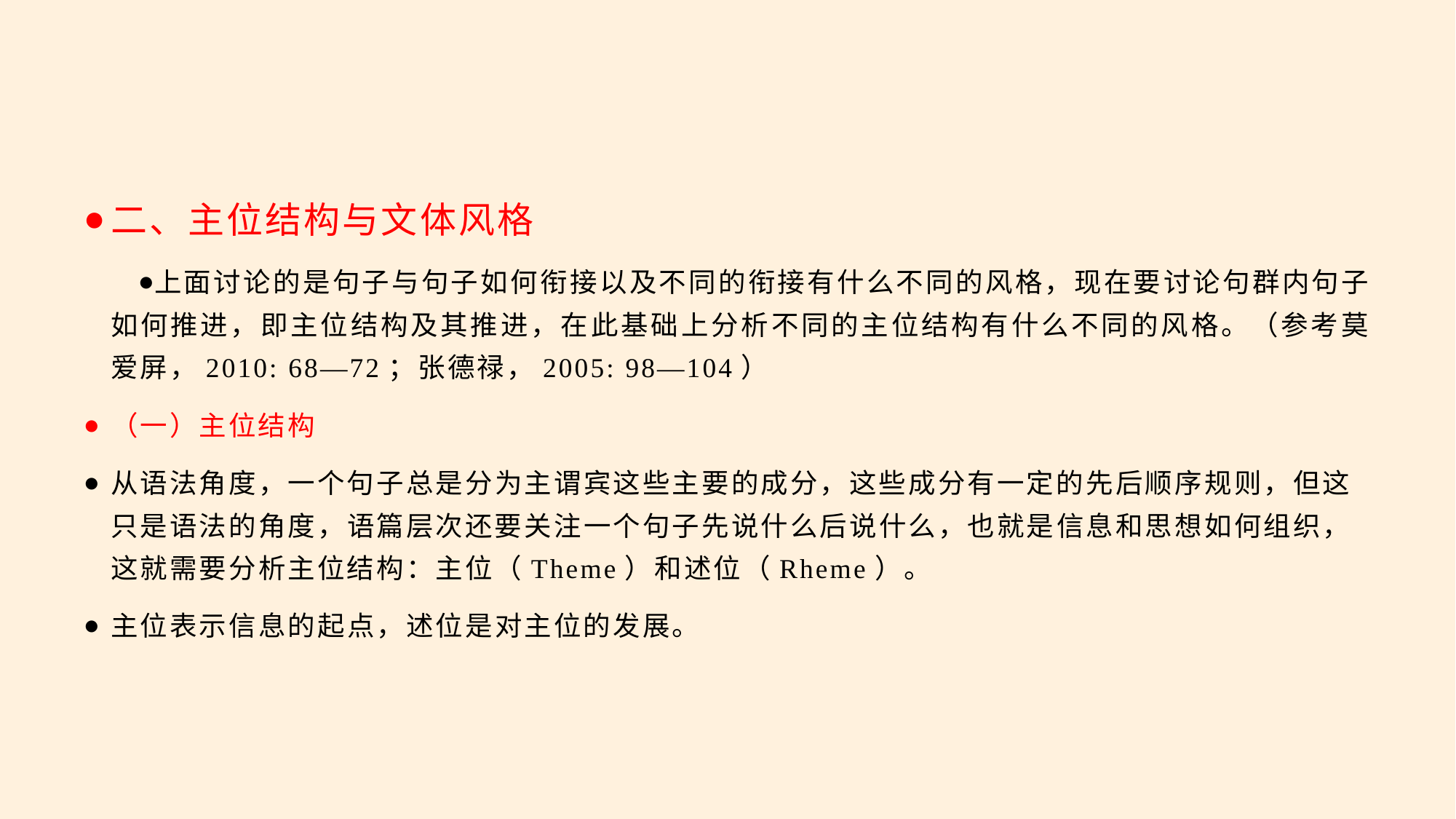

#
二、主位结构与文体风格
上面讨论的是句子与句子如何衔接以及不同的衔接有什么不同的风格，现在要讨论句群内句子如何推进，即主位结构及其推进，在此基础上分析不同的主位结构有什么不同的风格。（参考莫爱屏，2010: 68—72；张德禄，2005: 98—104）
（一）主位结构
从语法角度，一个句子总是分为主谓宾这些主要的成分，这些成分有一定的先后顺序规则，但这只是语法的角度，语篇层次还要关注一个句子先说什么后说什么，也就是信息和思想如何组织，这就需要分析主位结构：主位（Theme）和述位（Rheme）。
主位表示信息的起点，述位是对主位的发展。